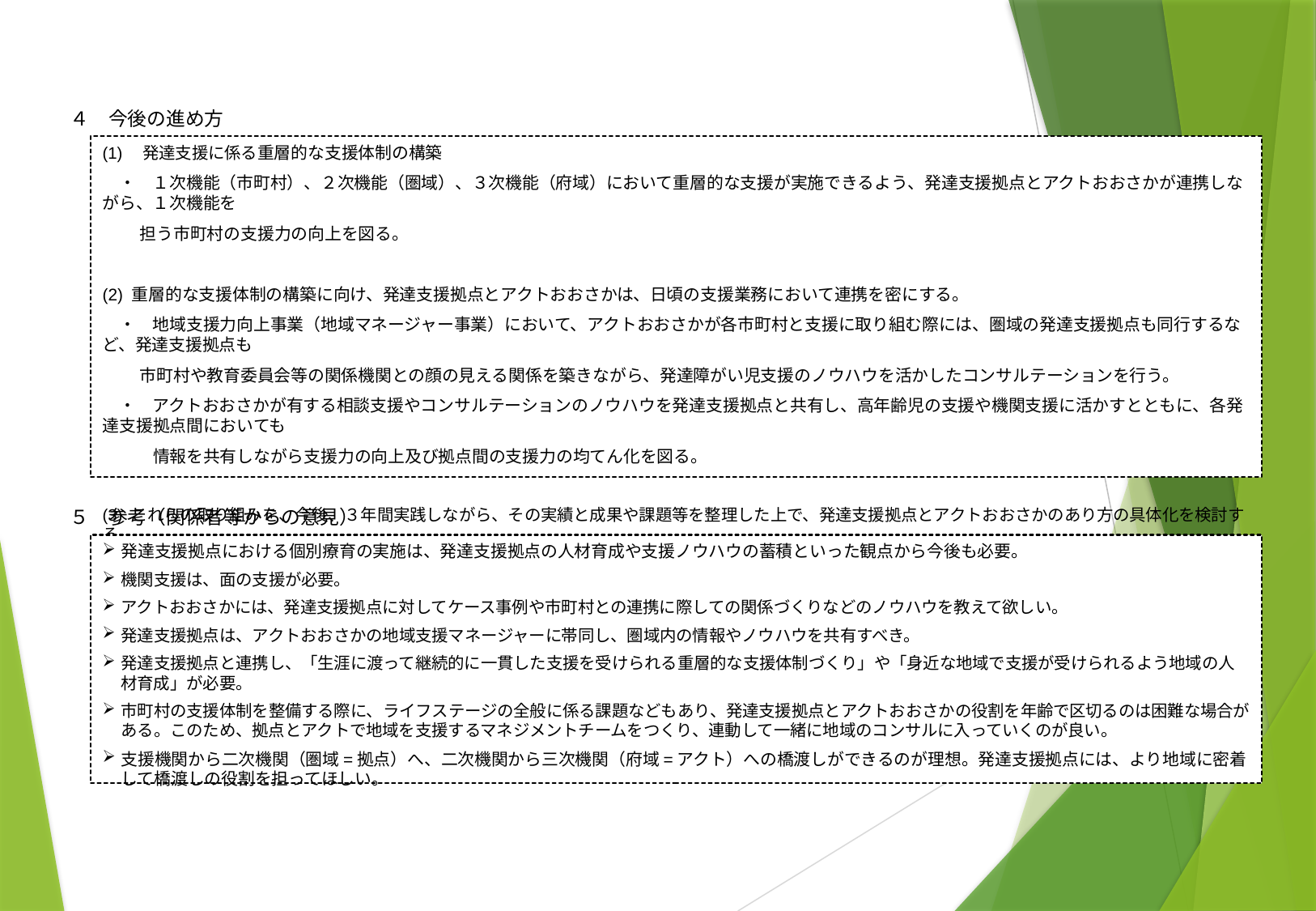

４　今後の進め方
(1)　発達支援に係る重層的な支援体制の構築
　・　１次機能（市町村）、２次機能（圏域）、３次機能（府域）において重層的な支援が実施できるよう、発達支援拠点とアクトおおさかが連携しながら、１次機能を
　　 担う市町村の支援力の向上を図る。

(2) 重層的な支援体制の構築に向け、発達支援拠点とアクトおおさかは、日頃の支援業務において連携を密にする。
　・　地域支援力向上事業（地域マネージャー事業）において、アクトおおさかが各市町村と支援に取り組む際には、圏域の発達支援拠点も同行するなど、発達支援拠点も
　　 市町村や教育委員会等の関係機関との顔の見える関係を築きながら、発達障がい児支援のノウハウを活かしたコンサルテーションを行う。
　・　アクトおおさかが有する相談支援やコンサルテーションのノウハウを発達支援拠点と共有し、高年齢児の支援や機関支援に活かすとともに、各発達支援拠点間においても
　　　情報を共有しながら支援力の向上及び拠点間の支援力の均てん化を図る。

(3) これらの取り組みを、今後、３年間実践しながら、その実績と成果や課題等を整理した上で、発達支援拠点とアクトおおさかのあり方の具体化を検討する。
５　参考（関係者等からの意見）
発達支援拠点における個別療育の実施は、発達支援拠点の人材育成や支援ノウハウの蓄積といった観点から今後も必要。
機関支援は、面の支援が必要。
アクトおおさかには、発達支援拠点に対してケース事例や市町村との連携に際しての関係づくりなどのノウハウを教えて欲しい。
発達支援拠点は、アクトおおさかの地域支援マネージャーに帯同し、圏域内の情報やノウハウを共有すべき。
発達支援拠点と連携し、「生涯に渡って継続的に一貫した支援を受けられる重層的な支援体制づくり」や「身近な地域で支援が受けられるよう地域の人材育成」が必要。
市町村の支援体制を整備する際に、ライフステージの全般に係る課題などもあり、発達支援拠点とアクトおおさかの役割を年齢で区切るのは困難な場合がある。このため、拠点とアクトで地域を支援するマネジメントチームをつくり、連動して一緒に地域のコンサルに入っていくのが良い。
支援機関から二次機関（圏域=拠点）へ、二次機関から三次機関（府域=アクト）への橋渡しができるのが理想。発達支援拠点には、より地域に密着して橋渡しの役割を担ってほしい。